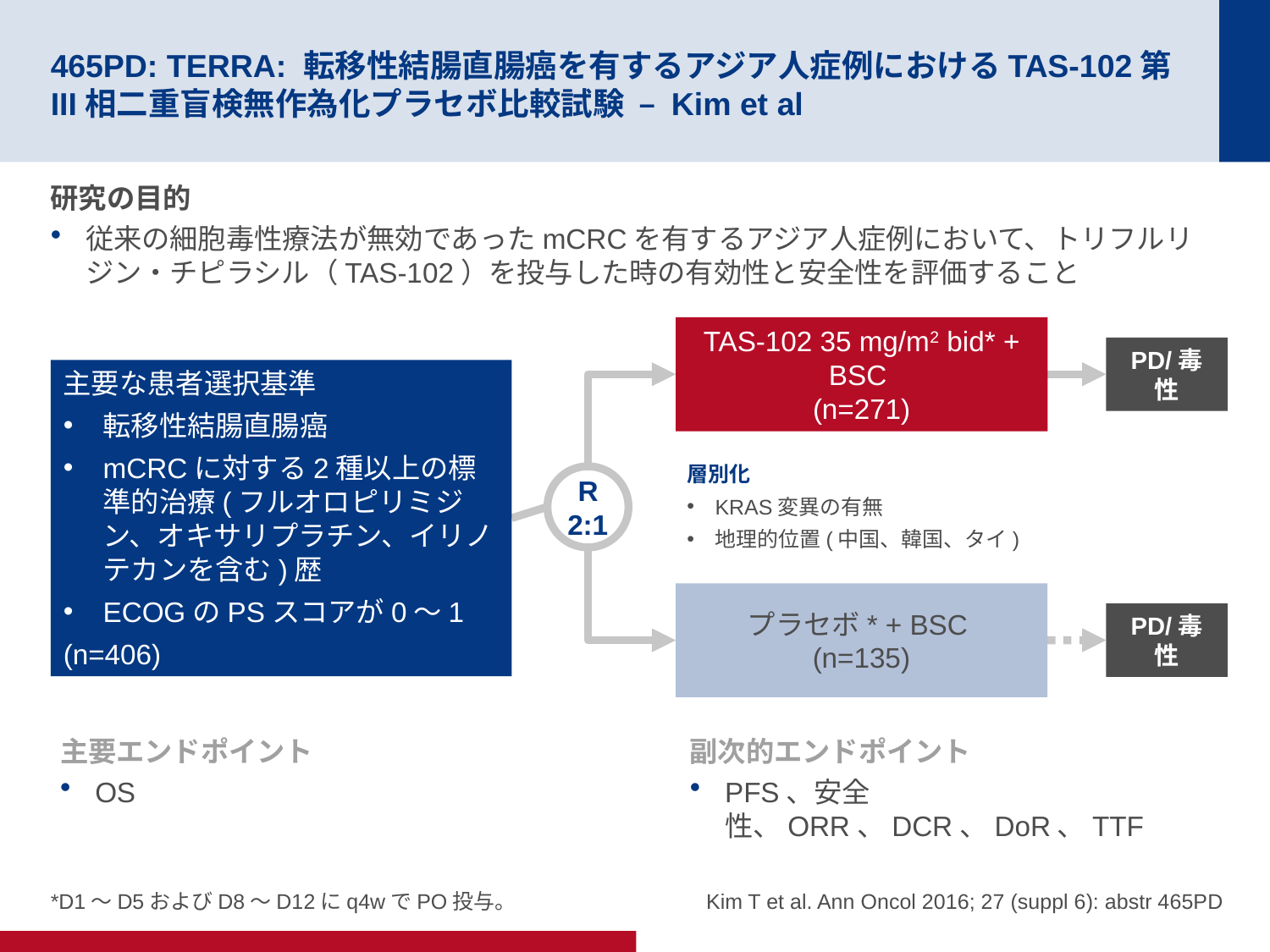

# 465PD: TERRA: 転移性結腸直腸癌を有するアジア人症例におけるTAS-102第III相二重盲検無作為化プラセボ比較試験  – Kim et al
研究の目的
従来の細胞毒性療法が無効であったmCRCを有するアジア人症例において、トリフルリジン・チピラシル（TAS-102）を投与した時の有効性と安全性を評価すること

TAS-102 35 mg/m2 bid* + BSC
(n=271)
PD/毒性
主要な患者選択基準
転移性結腸直腸癌
mCRCに対する2種以上の標準的治療(フルオロピリミジン、オキサリプラチン、イリノテカンを含む)歴
ECOGのPSスコアが0～1
(n=406)
層別化
KRAS変異の有無
地理的位置(中国、韓国、タイ)
R
2:1
プラセボ* + BSC
(n=135)
PD/毒性
主要エンドポイント
OS
副次的エンドポイント
PFS、安全性、ORR、DCR、DoR、TTF

Kim T et al. Ann Oncol 2016; 27 (suppl 6): abstr 465PD
*D1～D5およびD8～D12にq4wでPO投与。